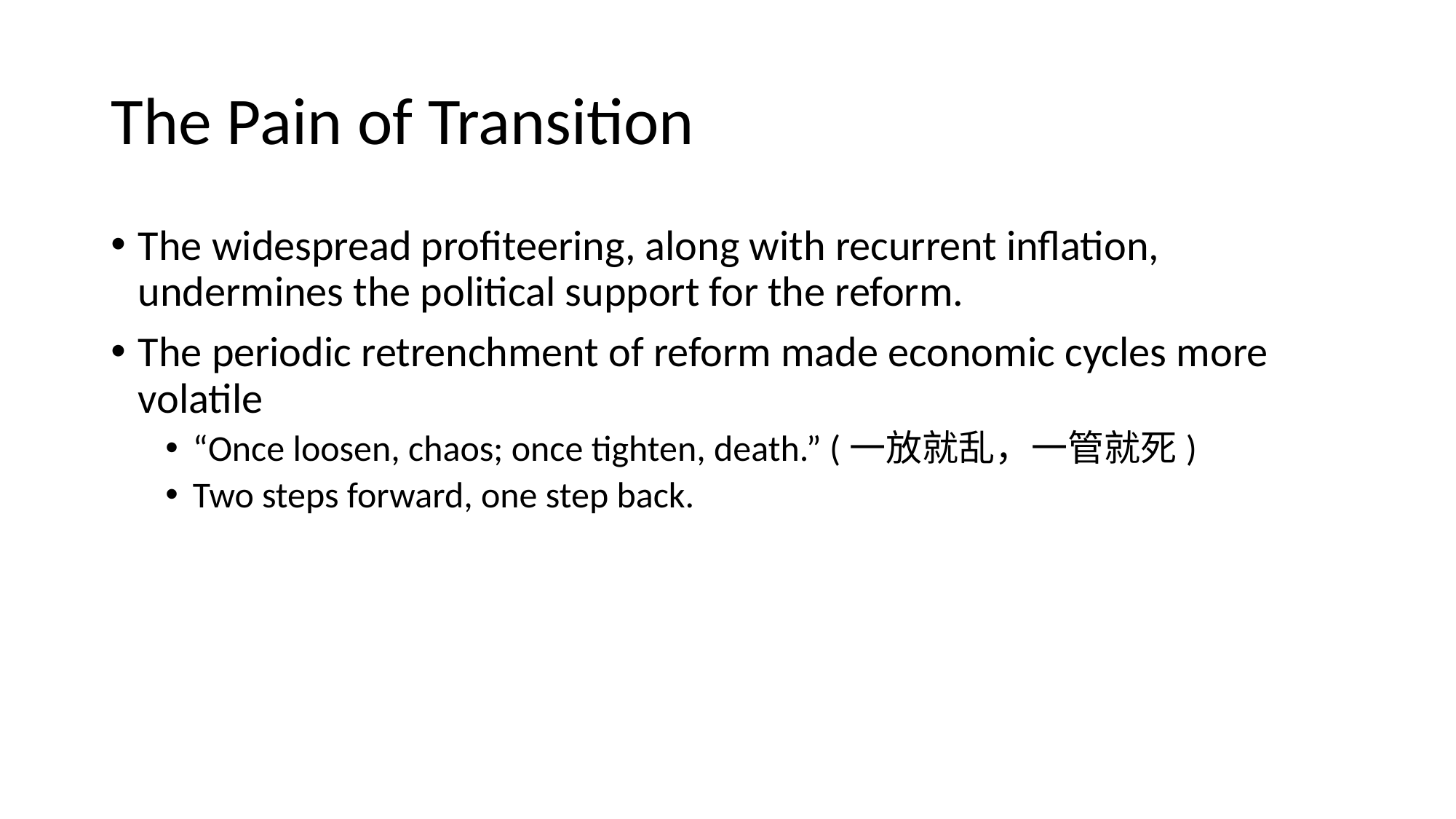

# The Pain of Transition
The widespread profiteering, along with recurrent inflation, undermines the political support for the reform.
The periodic retrenchment of reform made economic cycles more volatile
“Once loosen, chaos; once tighten, death.” (一放就乱，一管就死)
Two steps forward, one step back.